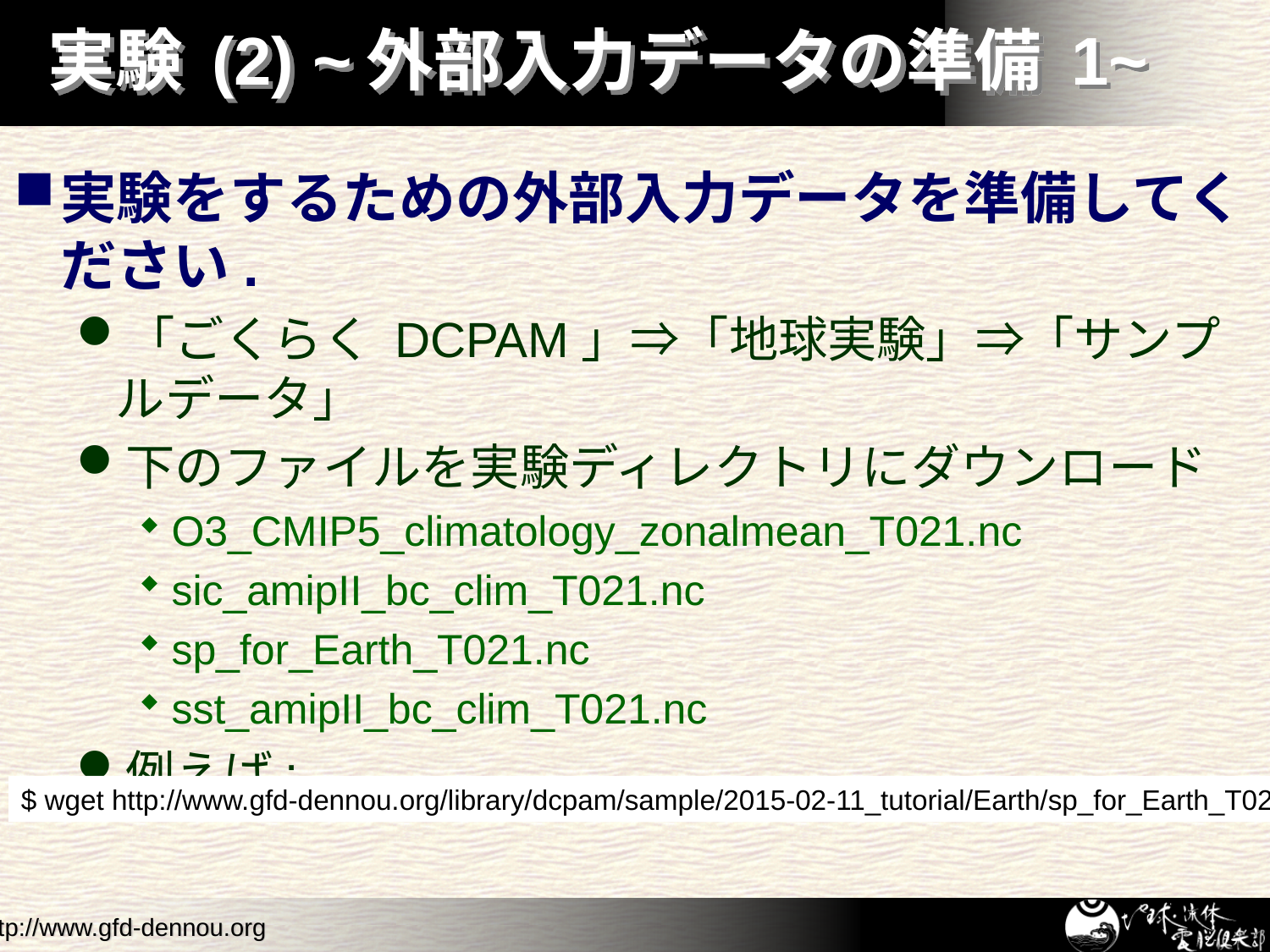

# 実験 (2) ~外部入力データの準備 1~
実験をするための外部入力データを準備してください.
「ごくらく DCPAM」⇒「地球実験」⇒「サンプルデータ」
下のファイルを実験ディレクトリにダウンロード
O3_CMIP5_climatology_zonalmean_T021.nc
sic_amipII_bc_clim_T021.nc
sp_for_Earth_T021.nc
sst_amipII_bc_clim_T021.nc
例えば:

$ wget http://www.gfd-dennou.org/library/dcpam/sample/2015-02-11_tutorial/Earth/sp_for_Earth_T021.nc